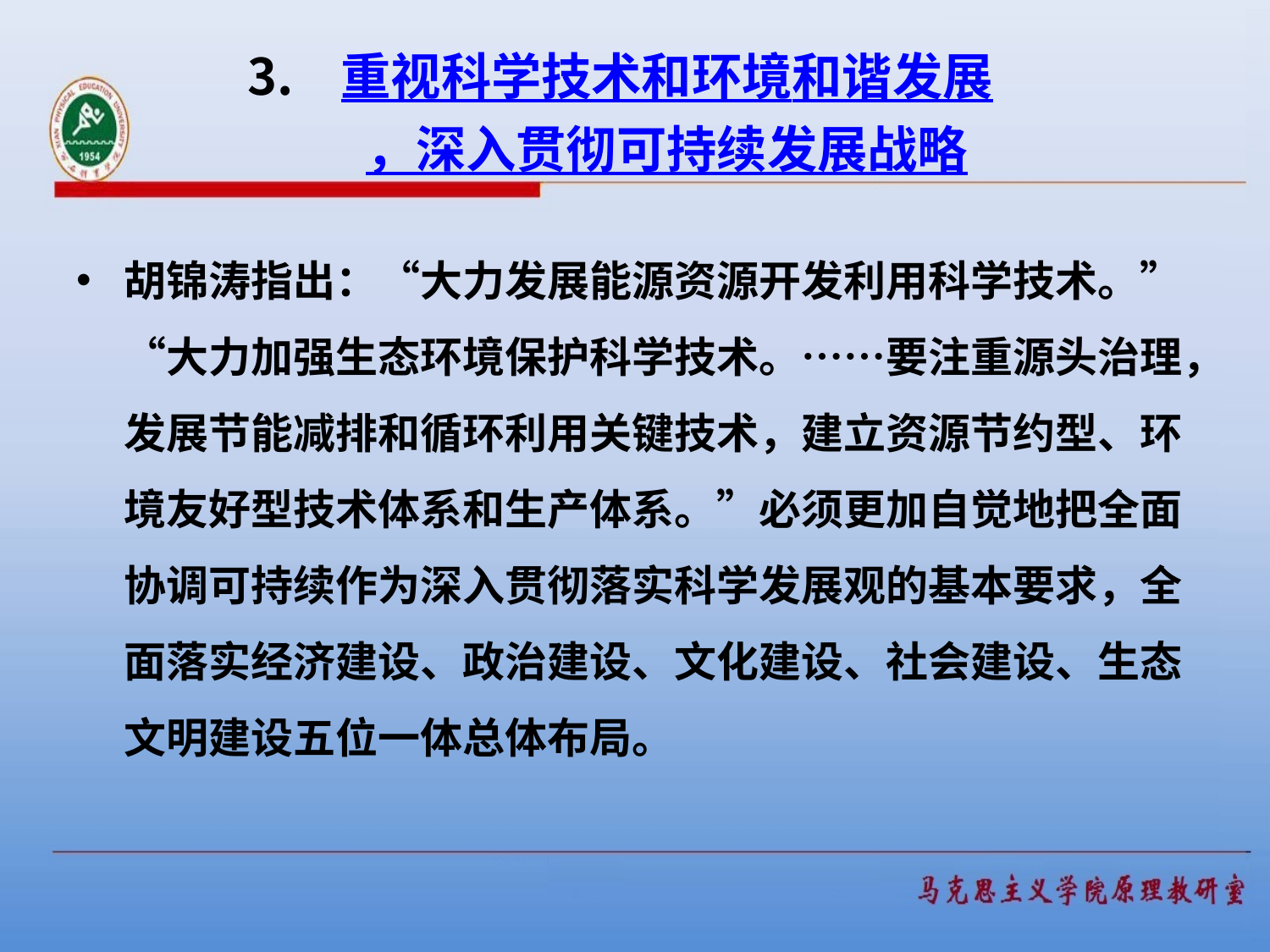

# 重视科学技术和环境 和谐发展，深入贯彻可持续发展战略
胡锦涛指出：“大力发展能源资源开发利用科学技术。”“大力加强生态环境保护科学技术。……要注重源头治理，发展节能减排和循环利用关键技术，建立资源节约型、环境友好型技术体系和生产体系。”必须更加自觉地把全面协调可持续作为深入贯彻落实科学发展观的基本要求，全面落实经济建设、政治建设、文化建设、社会建设、生态文明建设五位一体总体布局。